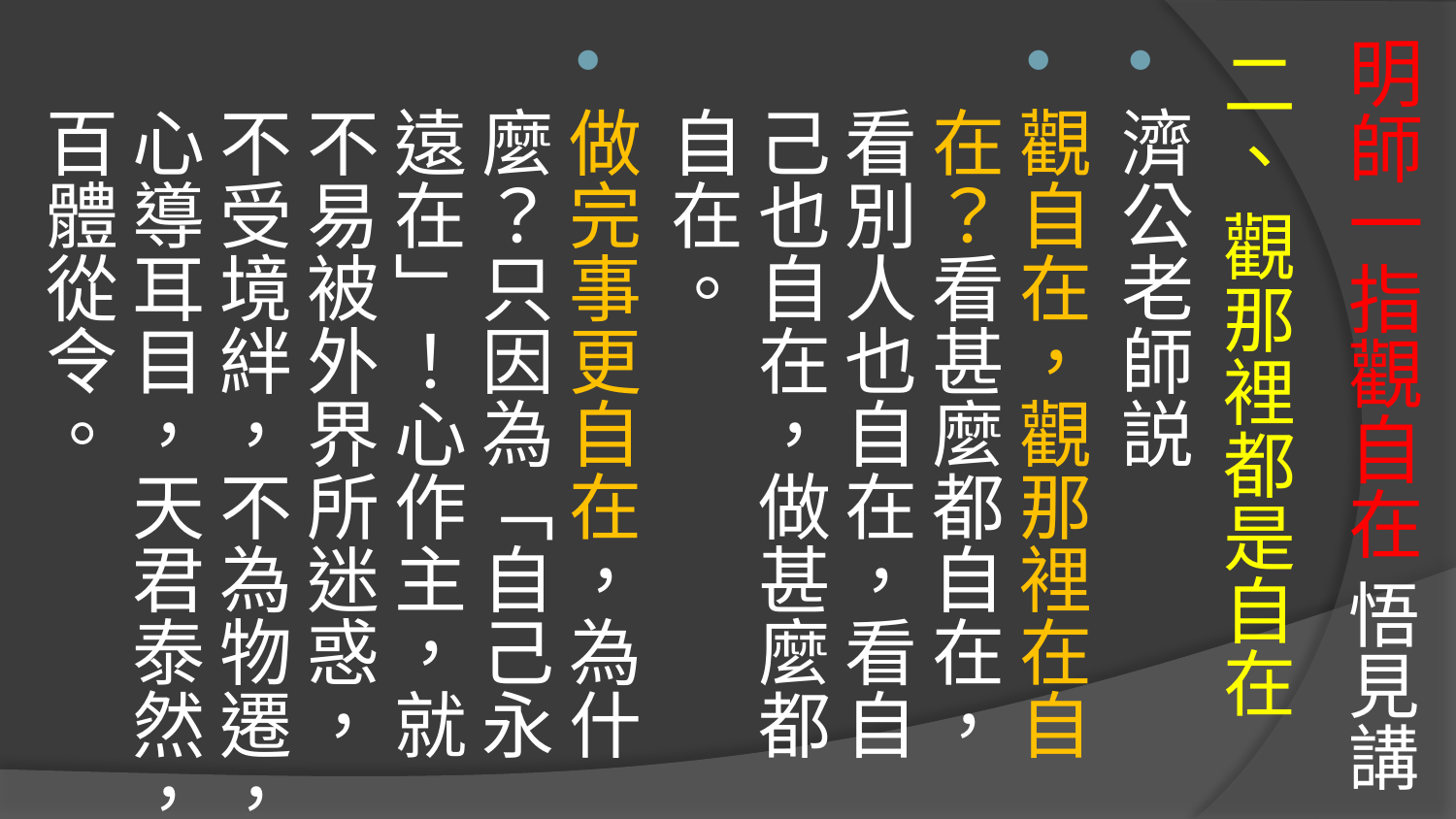

二、 觀那裡都是自在
濟公老師説
觀自在，觀那裡在自在？看甚麼都自在，看別人也自在，看自己也自在，做甚麼都自在。
做完事更自在，為什麼？只因為「自己永遠在」！心作主，就不易被外界所迷惑，不受境絆，不為物遷，心導耳目，天君泰然，百體從令。
# 明師一指觀自在 悟見講